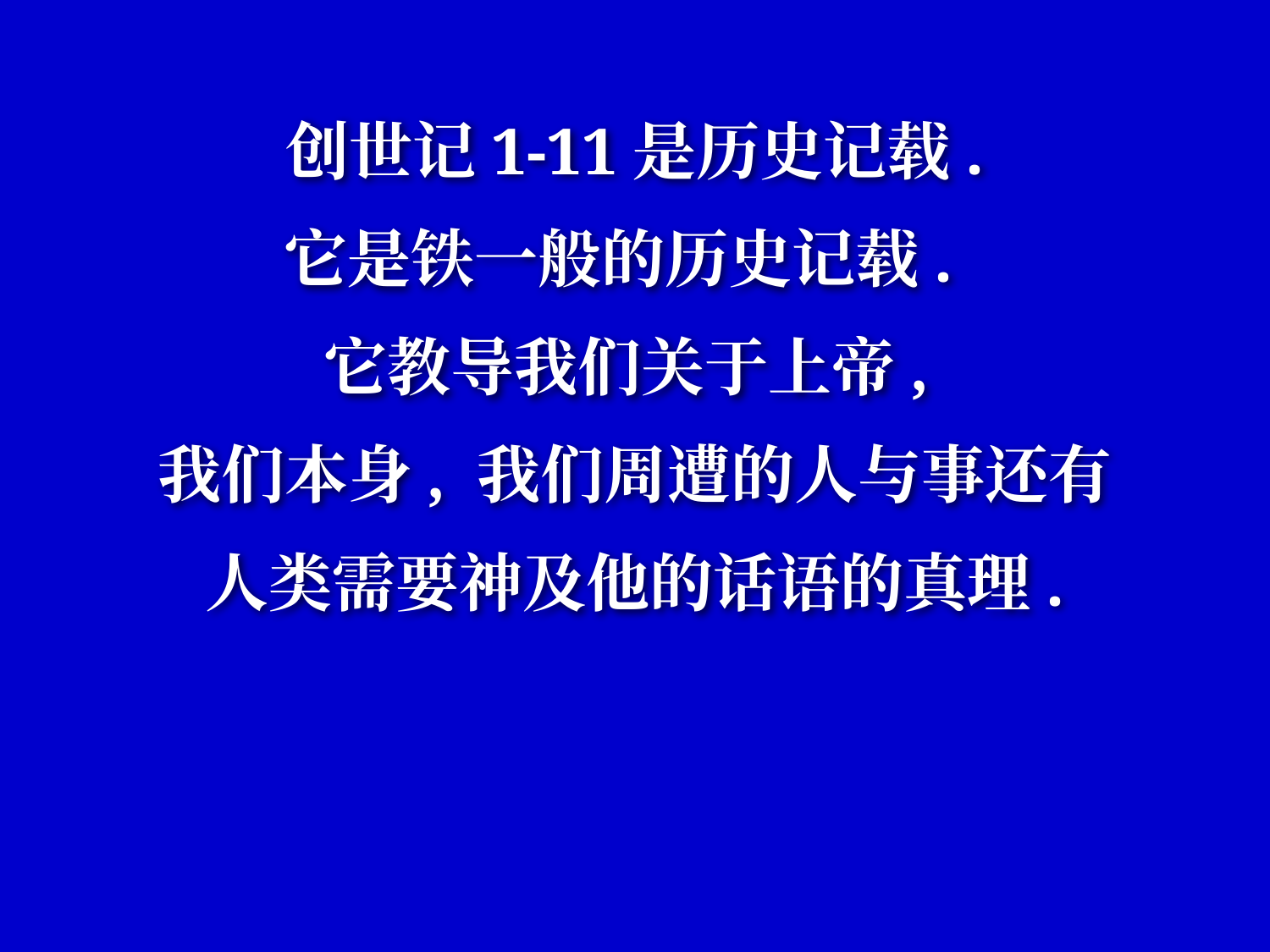

创世记的历史记载
创世记1-11是历史记载.
它是铁一般的历史记载.
它教导我们关于上帝,
我们本身, 我们周遭的人与事还有
人类需要神及他的话语的真理.